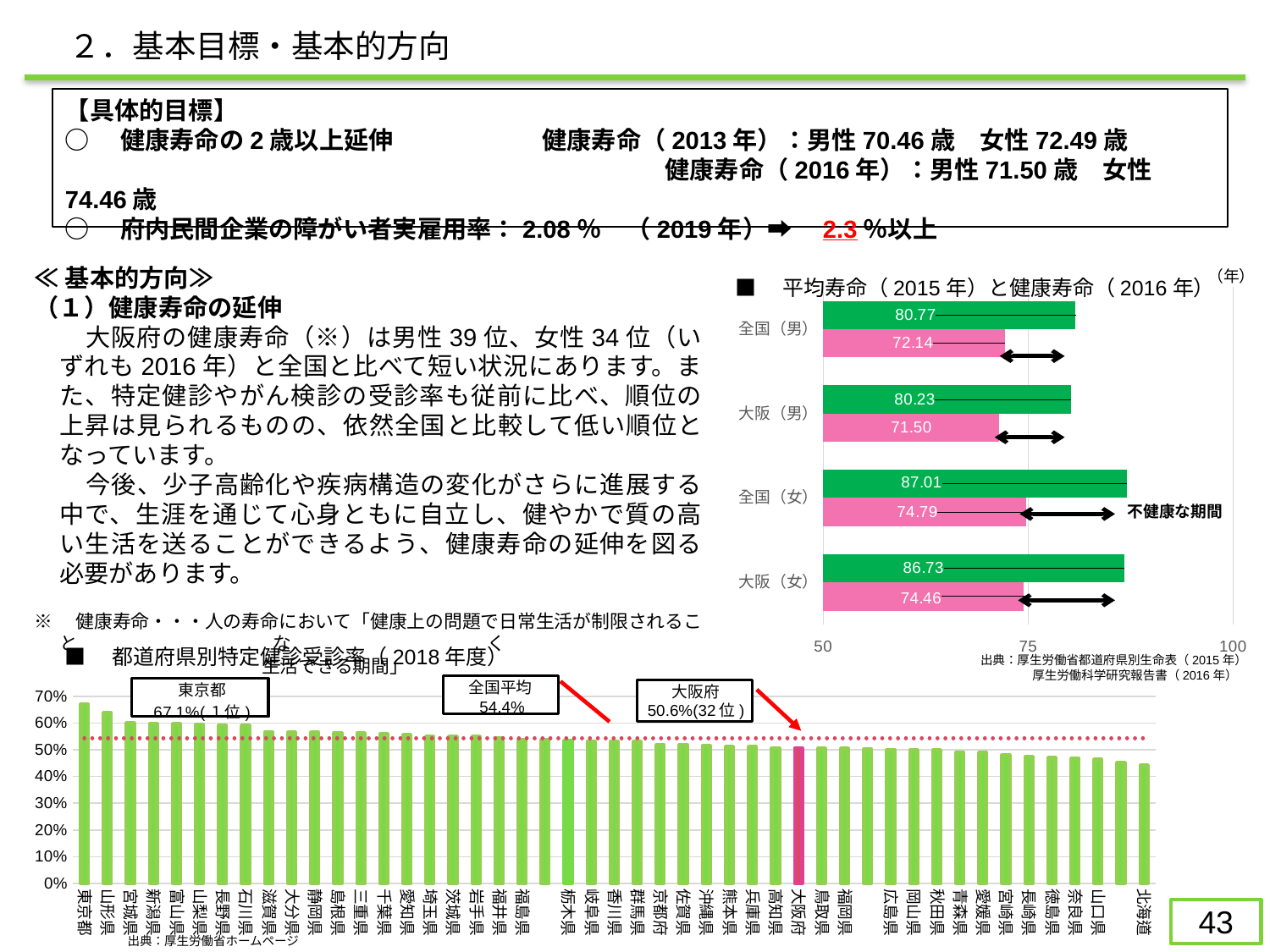

２．基本目標・基本的方向
【具体的目標】
○　健康寿命の2歳以上延伸　　　　　　健康寿命（2013年）：男性70.46歳　女性72.49歳
　　　　　　　　　　　　　　　　　　　　　　　　 健康寿命（2016年）：男性71.50歳　女性74.46歳
○　府内民間企業の障がい者実雇用率：2.08％　（2019年）➡　2.3％以上
≪基本的方向≫
（１）健康寿命の延伸
　　大阪府の健康寿命（※）は男性39位、女性34位（いずれも2016年）と全国と比べて短い状況にあります。また、特定健診やがん検診の受診率も従前に比べ、順位の上昇は見られるものの、依然全国と比較して低い順位となっています。
　　今後、少子高齢化や疾病構造の変化がさらに進展する中で、生涯を通じて心身ともに自立し、健やかで質の高い生活を送ることができるよう、健康寿命の延伸を図る必要があります。

※　健康寿命・・・人の寿命において「健康上の問題で日常生活が制限されることなく
　　　　　　　　　　　生活できる期間」

（年）
■　平均寿命（2015年）と健康寿命（2016年）

### Chart

| Category | 平均寿命 | 健康寿命 |
|---|---|---|
| 全国（男） | 80.77 | 72.14 |
| 大阪（男） | 80.23 | 71.5 |
| 全国（女） | 87.01 | 74.79 |
| 大阪（女） | 86.73 | 74.46 |
不健康な期間
■　都道府県別特定健診受診率（2018年度）
出典：厚生労働省都道府県別生命表（2015年）
　　　　 厚生労働科学研究報告書（2016年）

[unsupported chart]

全国平均54.4%

大阪府
50.6%(32位)
43
出典：厚生労働省ホームページ